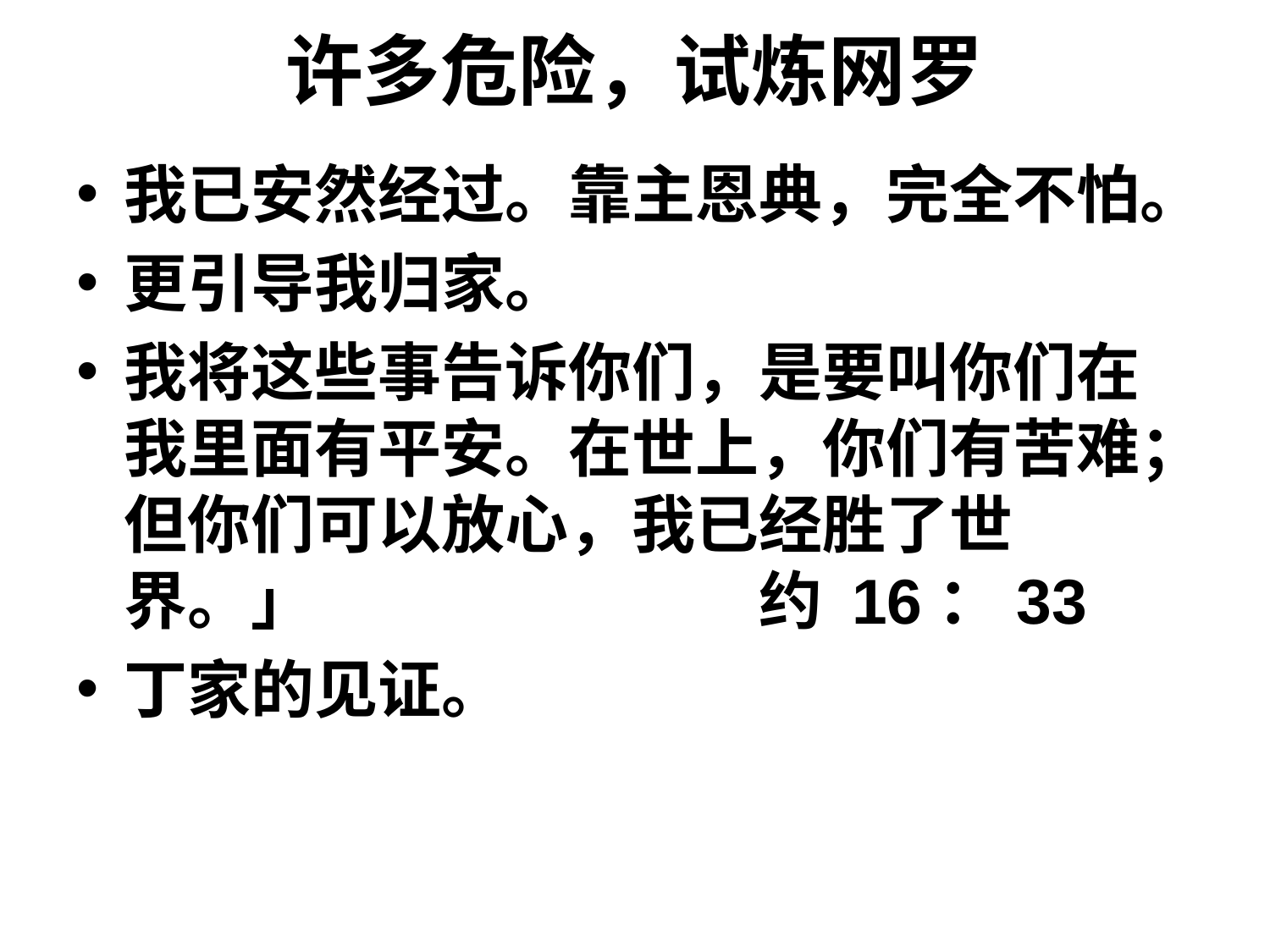

# 许多危险，试炼网罗
我已安然经过。靠主恩典，完全不怕。
更引导我归家。
我将这些事告诉你们，是要叫你们在我里面有平安。在世上，你们有苦难；但你们可以放心，我已经胜了世界。」				约 16：33
丁家的见证。